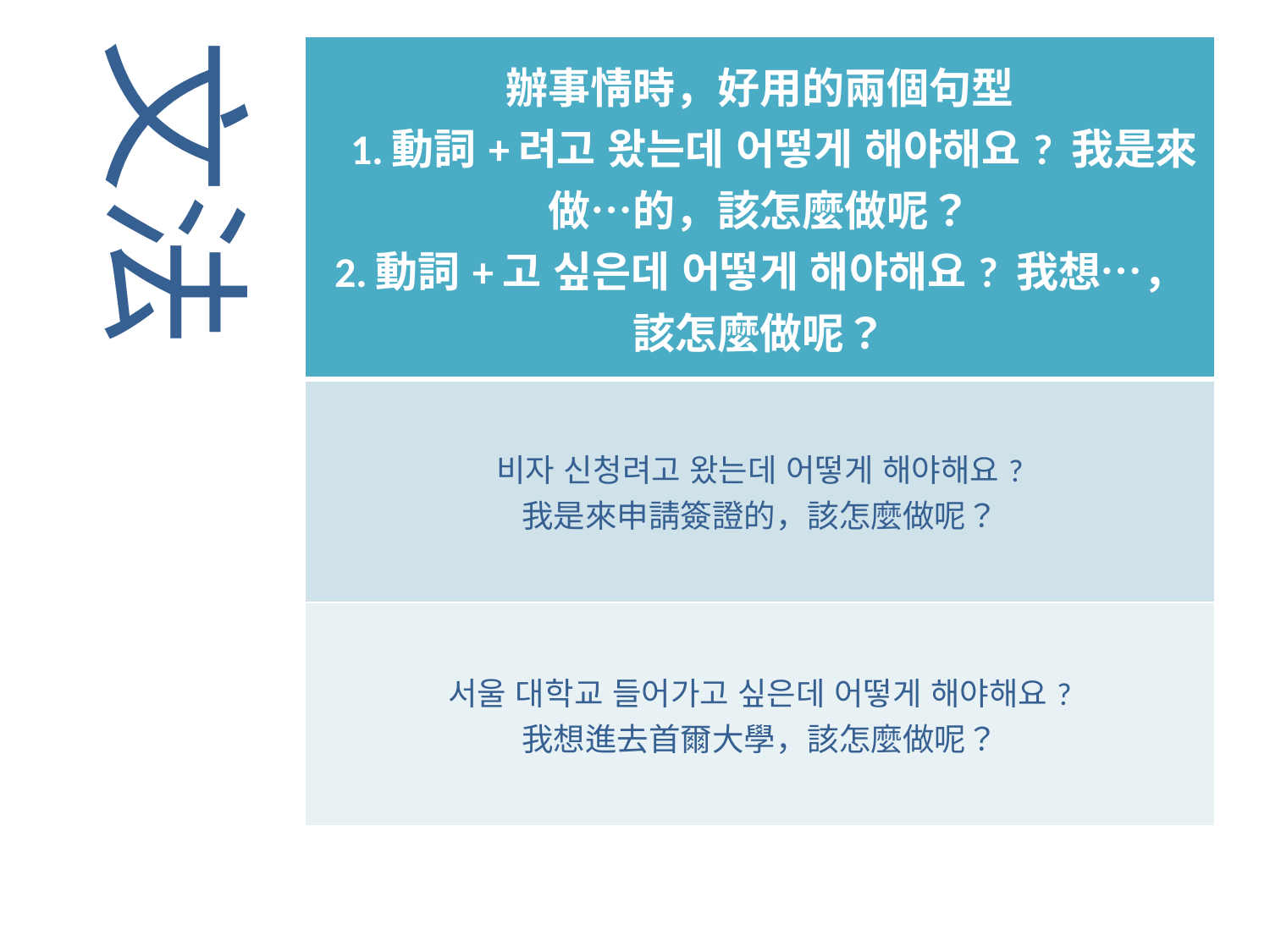

文法
| 辦事情時，好用的兩個句型 1.動詞+려고 왔는데 어떻게 해야해요? 我是來做…的，該怎麼做呢？ 2.動詞+고 싶은데 어떻게 해야해요? 我想…，該怎麼做呢？ |
| --- |
| 비자 신청려고 왔는데 어떻게 해야해요? 我是來申請簽證的，該怎麼做呢？ |
| 서울 대학교 들어가고 싶은데 어떻게 해야해요? 我想進去首爾大學，該怎麼做呢？ |